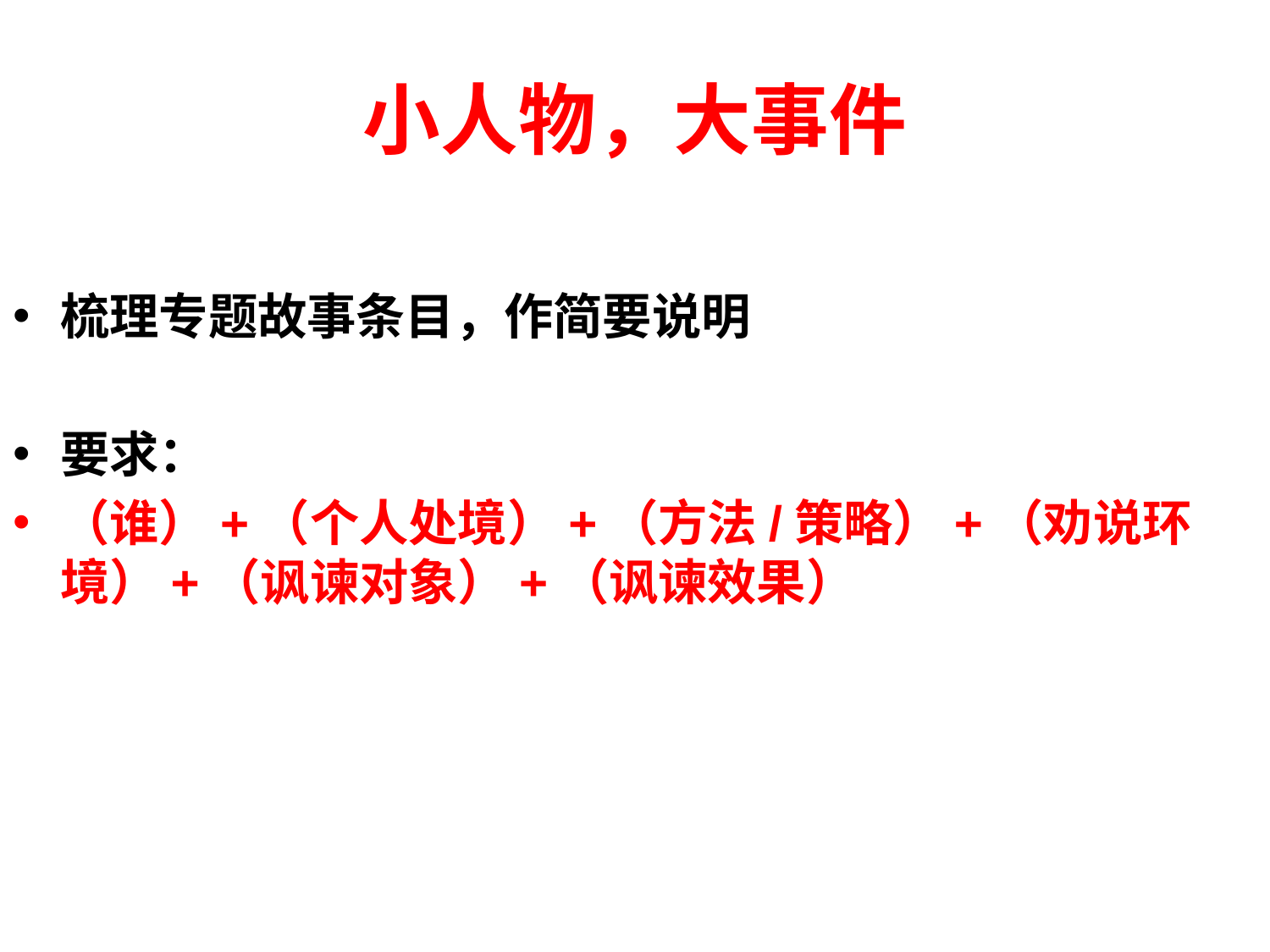

# 小人物，大事件

梳理专题故事条目，作简要说明

要求：
（谁）+（个人处境）+（方法/策略）+（劝说环境）+（讽谏对象）+（讽谏效果）